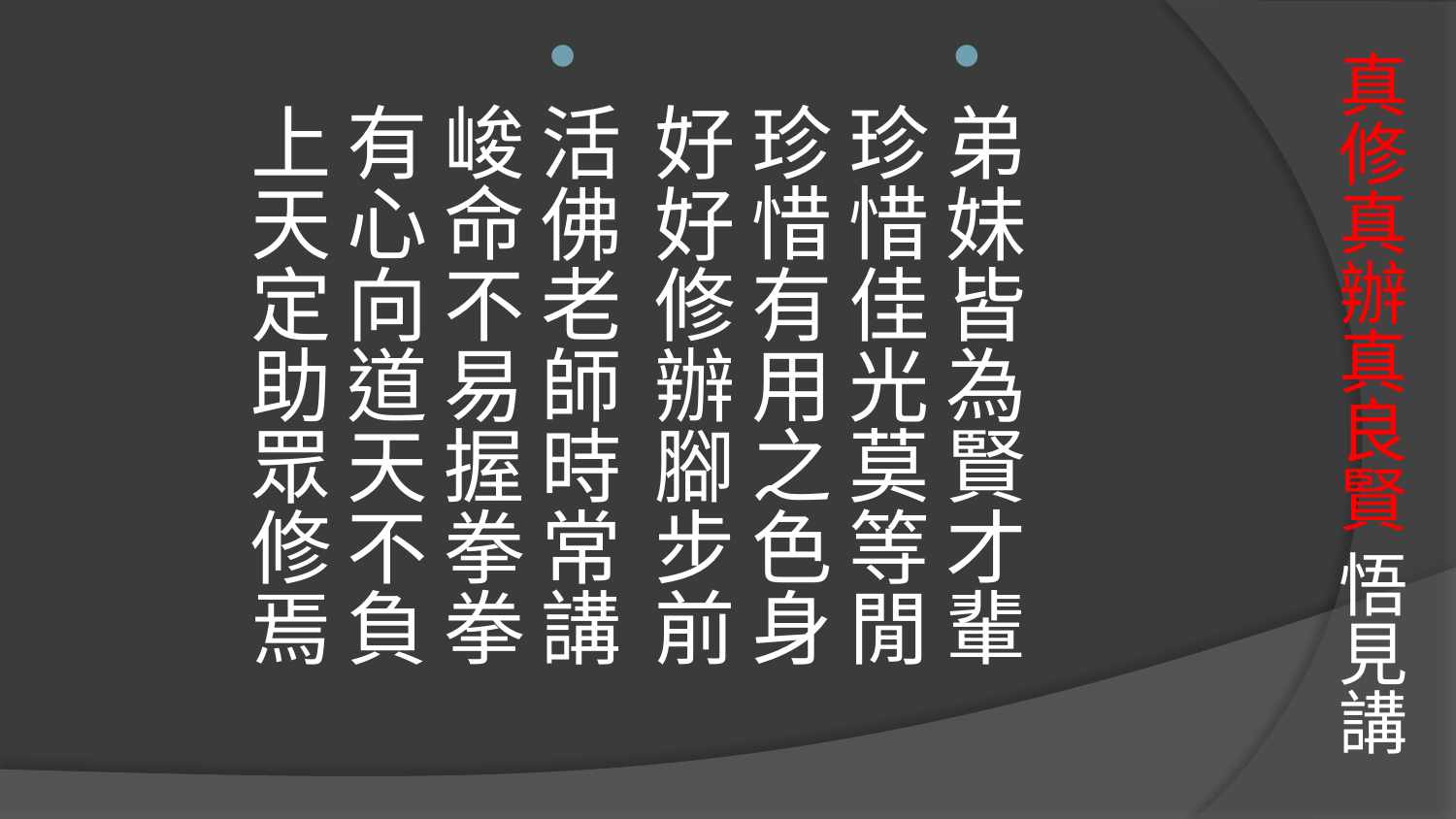

# 真修真辦真良賢 悟見講
弟妹皆為賢才輩　珍惜佳光莫等閒
珍惜有用之色身　好好修辦腳步前
活佛老師時常講　峻命不易握拳拳
有心向道天不負　上天定助眾修焉